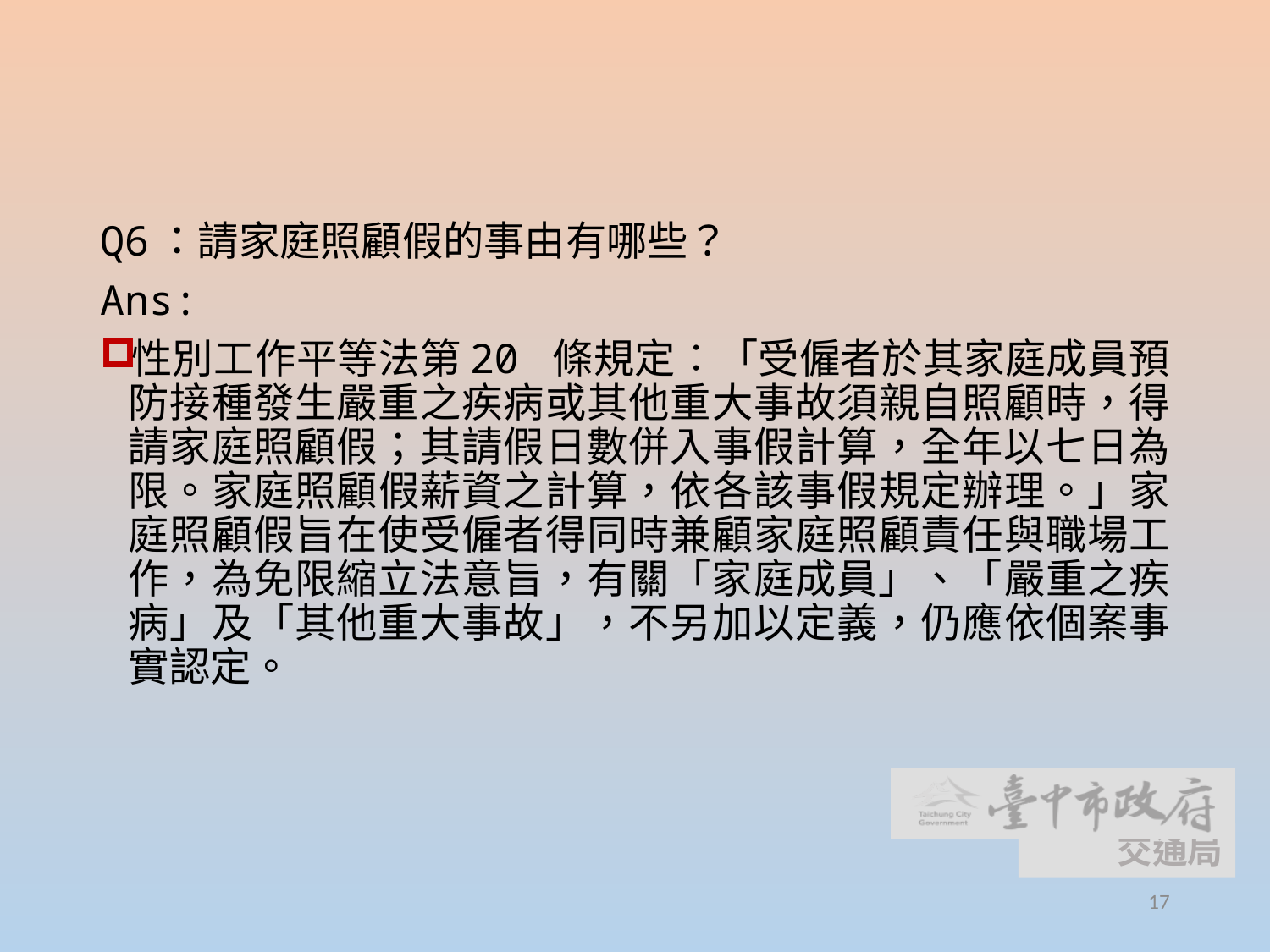

17
Q6：請家庭照顧假的事由有哪些？
Ans:
性別工作平等法第20 條規定︰「受僱者於其家庭成員預防接種發生嚴重之疾病或其他重大事故須親自照顧時，得請家庭照顧假；其請假日數併入事假計算，全年以七日為限。家庭照顧假薪資之計算，依各該事假規定辦理。」家庭照顧假旨在使受僱者得同時兼顧家庭照顧責任與職場工作，為免限縮立法意旨，有關「家庭成員」、「嚴重之疾病」及「其他重大事故」，不另加以定義，仍應依個案事實認定。